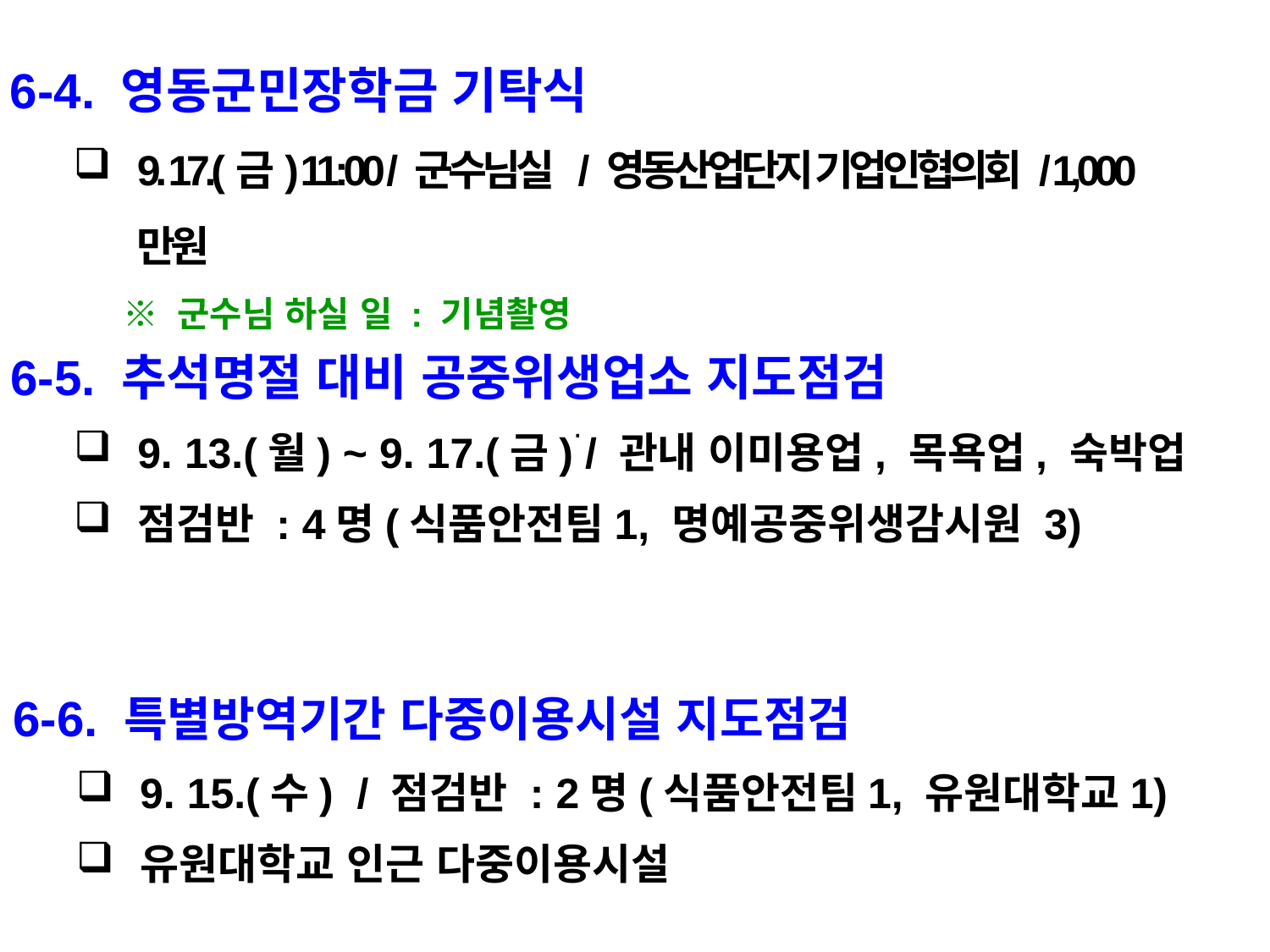

6-4. 영동군민장학금 기탁식
9. 17.(금) 11:00 / 군수님실  / 영동산업단지 기업인협의회 / 1,000만원
     ※ 군수님 하실 일 : 기념촬영
6-5. 추석명절 대비 공중위생업소 지도점검
9. 13.(월) ~ 9. 17.(금) / 관내 이미용업, 목욕업, 숙박업
점검반 : 4명(식품안전팀1, 명예공중위생감시원 3)
·
6-6. 특별방역기간 다중이용시설 지도점검
9. 15.(수)  / 점검반 : 2명(식품안전팀1, 유원대학교1)
유원대학교 인근 다중이용시설